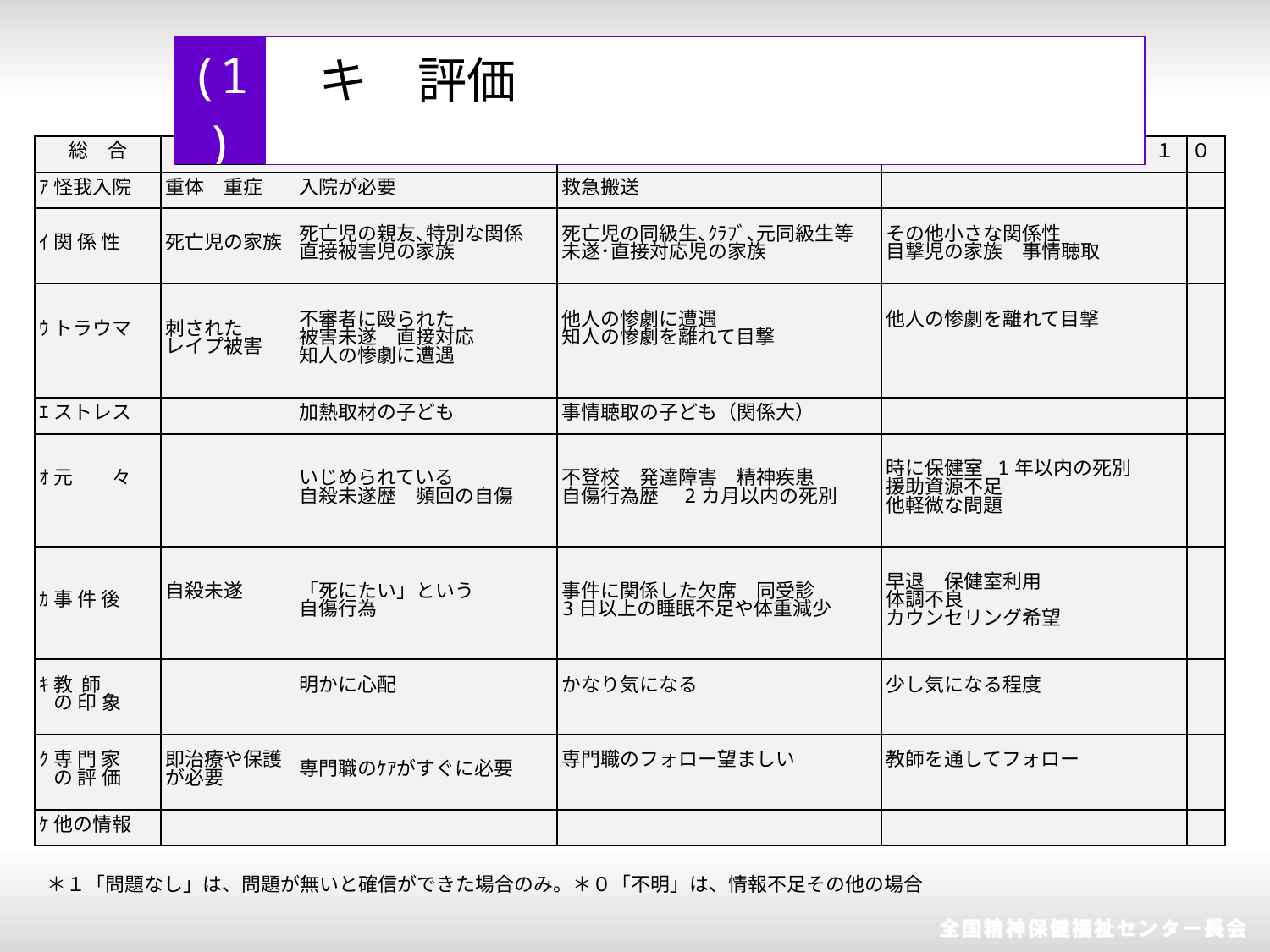

| (1) | キ　評価 |
| --- | --- |
| 総　合 | ５最重度 | ４重　度 | ３中　度 | ２軽　度 | １ | ０ |
| --- | --- | --- | --- | --- | --- | --- |
| ｱ 怪我入院 | 重体　重症 | 入院が必要 | 救急搬送 |  |  |  |
| ｲ 関 係 性 | 死亡児の家族 | 死亡児の親友､特別な関係 直接被害児の家族 | 死亡児の同級生､ｸﾗﾌﾞ､元同級生等 未遂･直接対応児の家族 | その他小さな関係性 目撃児の家族　事情聴取 |  |  |
| ｳ トラウマ | 刺された レイプ被害 | 不審者に殴られた 被害未遂　直接対応 知人の惨劇に遭遇 | 他人の惨劇に遭遇 知人の惨劇を離れて目撃 | 他人の惨劇を離れて目撃 |  |  |
| ｴ ストレス |  | 加熱取材の子ども | 事情聴取の子ども（関係大） |  |  |  |
| ｵ 元　　々 |  | いじめられている 自殺未遂歴　頻回の自傷 | 不登校　発達障害　精神疾患 自傷行為歴　2カ月以内の死別 | 時に保健室 1年以内の死別 援助資源不足 他軽微な問題 |  |  |
| ｶ 事 件 後 | 自殺未遂 | 「死にたい」という 自傷行為 | 事件に関係した欠席　同受診 3日以上の睡眠不足や体重減少 | 早退　保健室利用　 体調不良 カウンセリング希望 |  |  |
| ｷ 教 師 の 印 象 |  | 明かに心配 | かなり気になる | 少し気になる程度 |  |  |
| ｸ 専 門 家 の 評 価 | 即治療や保護が必要 | 専門職のｹｱがすぐに必要 | 専門職のフォロー望ましい | 教師を通してフォロー |  |  |
| ｹ 他の情報 |  |  |  |  |  |  |
＊１「問題なし」は、問題が無いと確信ができた場合のみ。＊０「不明」は、情報不足その他の場合